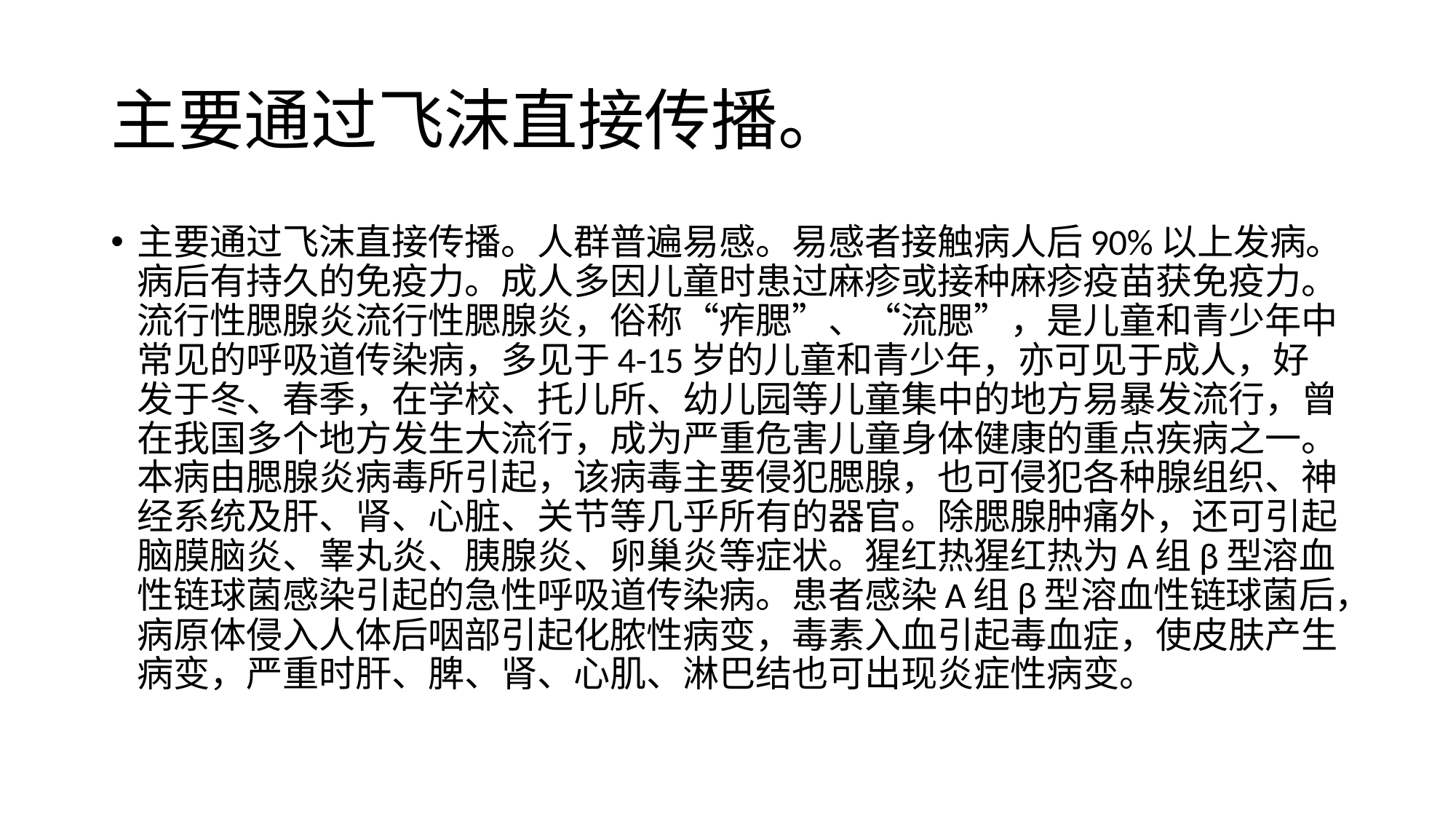

# 主要通过飞沫直接传播。
主要通过飞沫直接传播。人群普遍易感。易感者接触病人后90%以上发病。病后有持久的免疫力。成人多因儿童时患过麻疹或接种麻疹疫苗获免疫力。流行性腮腺炎流行性腮腺炎，俗称“痄腮”、“流腮”，是儿童和青少年中常见的呼吸道传染病，多见于4-15岁的儿童和青少年，亦可见于成人，好发于冬、春季，在学校、托儿所、幼儿园等儿童集中的地方易暴发流行，曾在我国多个地方发生大流行，成为严重危害儿童身体健康的重点疾病之一。本病由腮腺炎病毒所引起，该病毒主要侵犯腮腺，也可侵犯各种腺组织、神经系统及肝、肾、心脏、关节等几乎所有的器官。除腮腺肿痛外，还可引起脑膜脑炎、睾丸炎、胰腺炎、卵巢炎等症状。猩红热猩红热为A组β型溶血性链球菌感染引起的急性呼吸道传染病。患者感染A组β型溶血性链球菌后，病原体侵入人体后咽部引起化脓性病变，毒素入血引起毒血症，使皮肤产生病变，严重时肝、脾、肾、心肌、淋巴结也可出现炎症性病变。